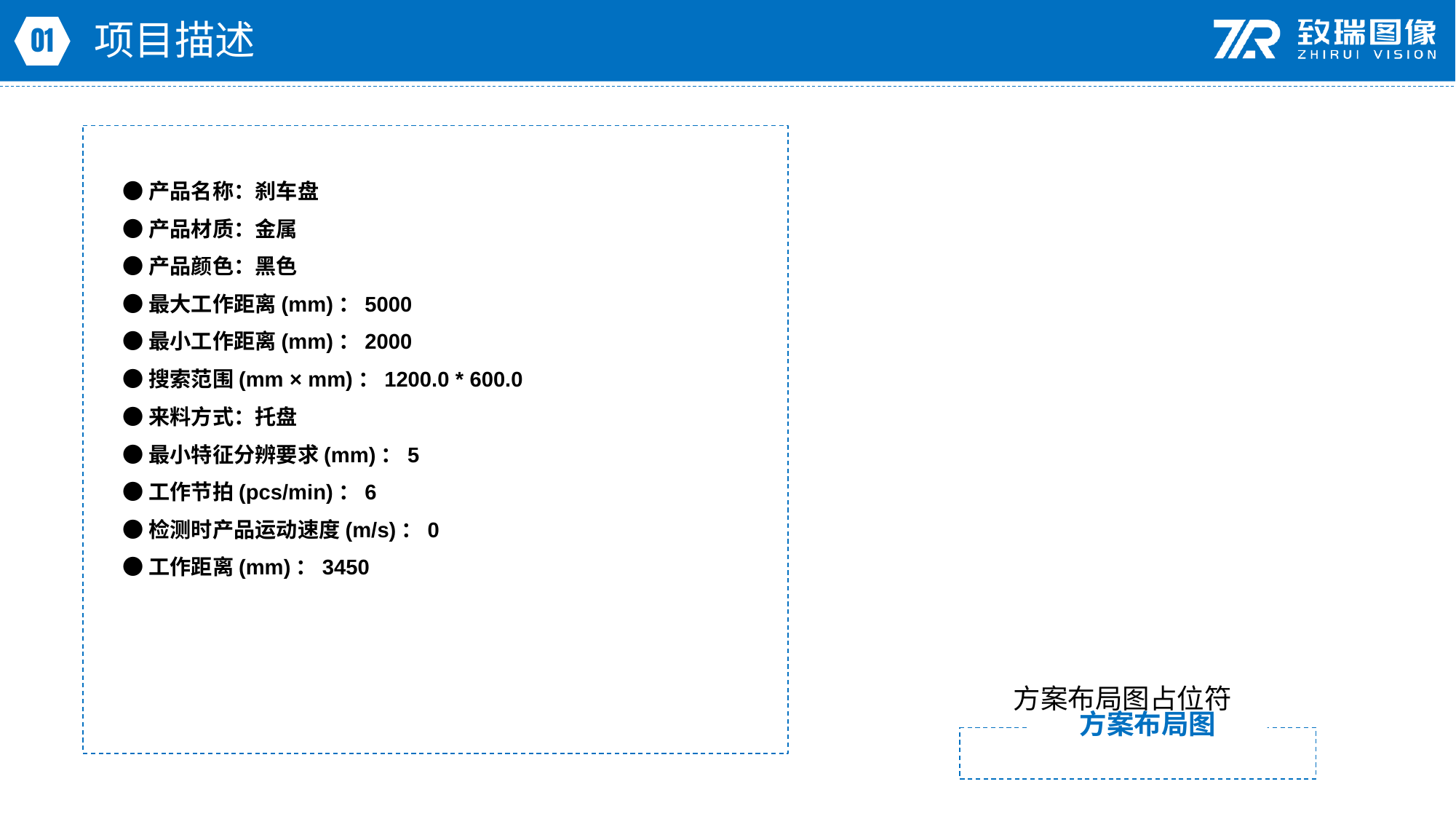

项目描述
01

●产品名称：刹车盘
●产品材质：金属
●产品颜色：黑色
●最大工作距离(mm)：5000
●最小工作距离(mm)：2000
●搜索范围(mm × mm)：1200.0 * 600.0
●来料方式：托盘
●最小特征分辨要求(mm)：5
●工作节拍(pcs/min)：6
●检测时产品运动速度(m/s)：0
●工作距离(mm)：3450
方案布局图占位符
方案布局图